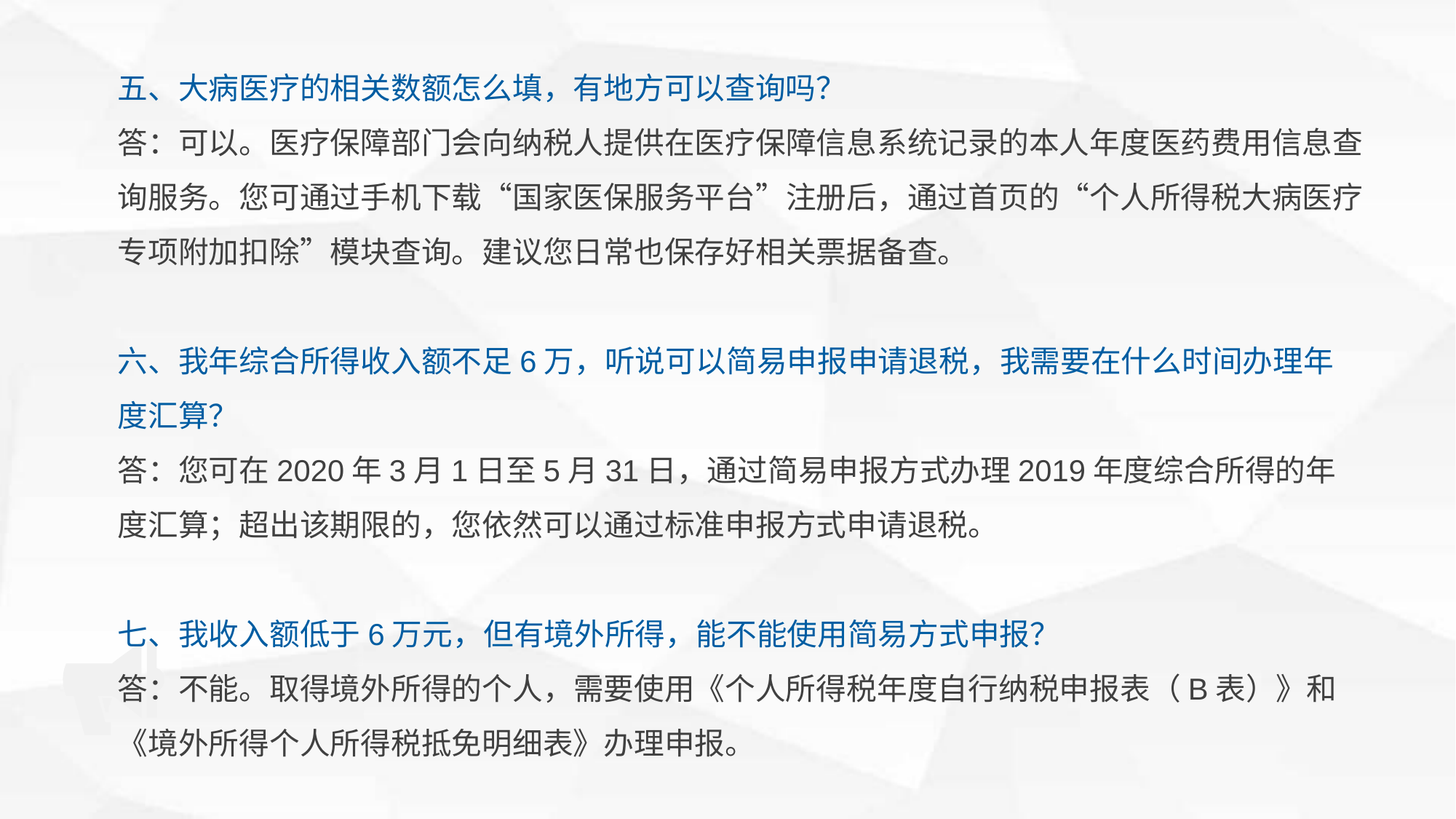

五、大病医疗的相关数额怎么填，有地方可以查询吗？
答：可以。医疗保障部门会向纳税人提供在医疗保障信息系统记录的本人年度医药费用信息查询服务。您可通过手机下载“国家医保服务平台”注册后，通过首页的“个人所得税大病医疗专项附加扣除”模块查询。建议您日常也保存好相关票据备查。

六、我年综合所得收入额不足6万，听说可以简易申报申请退税，我需要在什么时间办理年度汇算？
答：您可在2020年3月1日至5月31日，通过简易申报方式办理2019年度综合所得的年度汇算；超出该期限的，您依然可以通过标准申报方式申请退税。

七、我收入额低于6万元，但有境外所得，能不能使用简易方式申报？
答：不能。取得境外所得的个人，需要使用《个人所得税年度自行纳税申报表（B表）》和《境外所得个人所得税抵免明细表》办理申报。